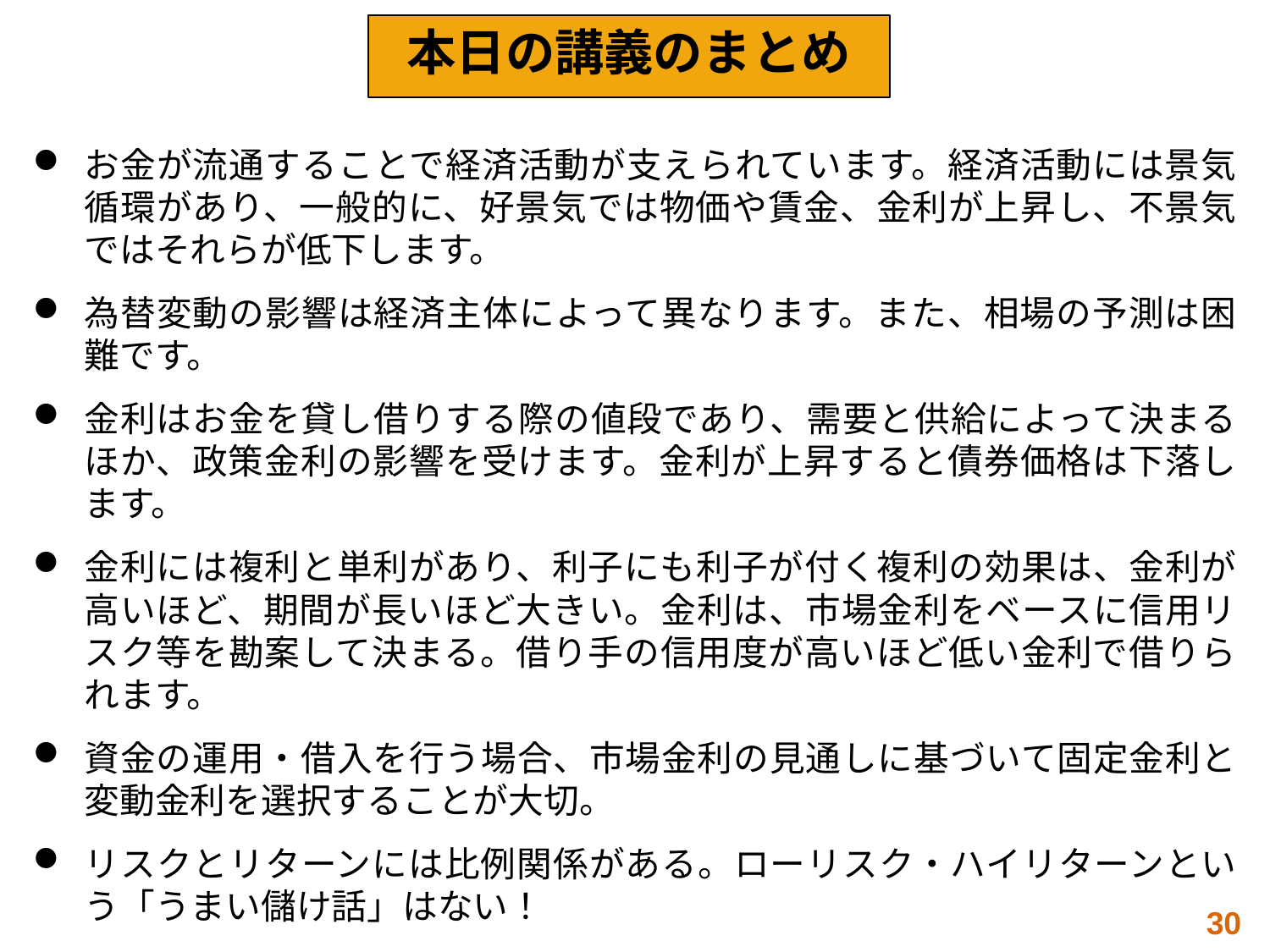

本日の講義のまとめ
お金が流通することで経済活動が支えられています。経済活動には景気循環があり、一般的に、好景気では物価や賃金、金利が上昇し、不景気ではそれらが低下します。
為替変動の影響は経済主体によって異なります。また、相場の予測は困難です。
金利はお金を貸し借りする際の値段であり、需要と供給によって決まるほか、政策金利の影響を受けます。金利が上昇すると債券価格は下落します。
金利には複利と単利があり、利子にも利子が付く複利の効果は、金利が高いほど、期間が長いほど大きい。金利は、市場金利をベースに信用リスク等を勘案して決まる。借り手の信用度が高いほど低い金利で借りられます。
資金の運用・借入を行う場合、市場金利の見通しに基づいて固定金利と変動金利を選択することが大切。
リスクとリターンには比例関係がある。ローリスク・ハイリターンという「うまい儲け話」はない！

30